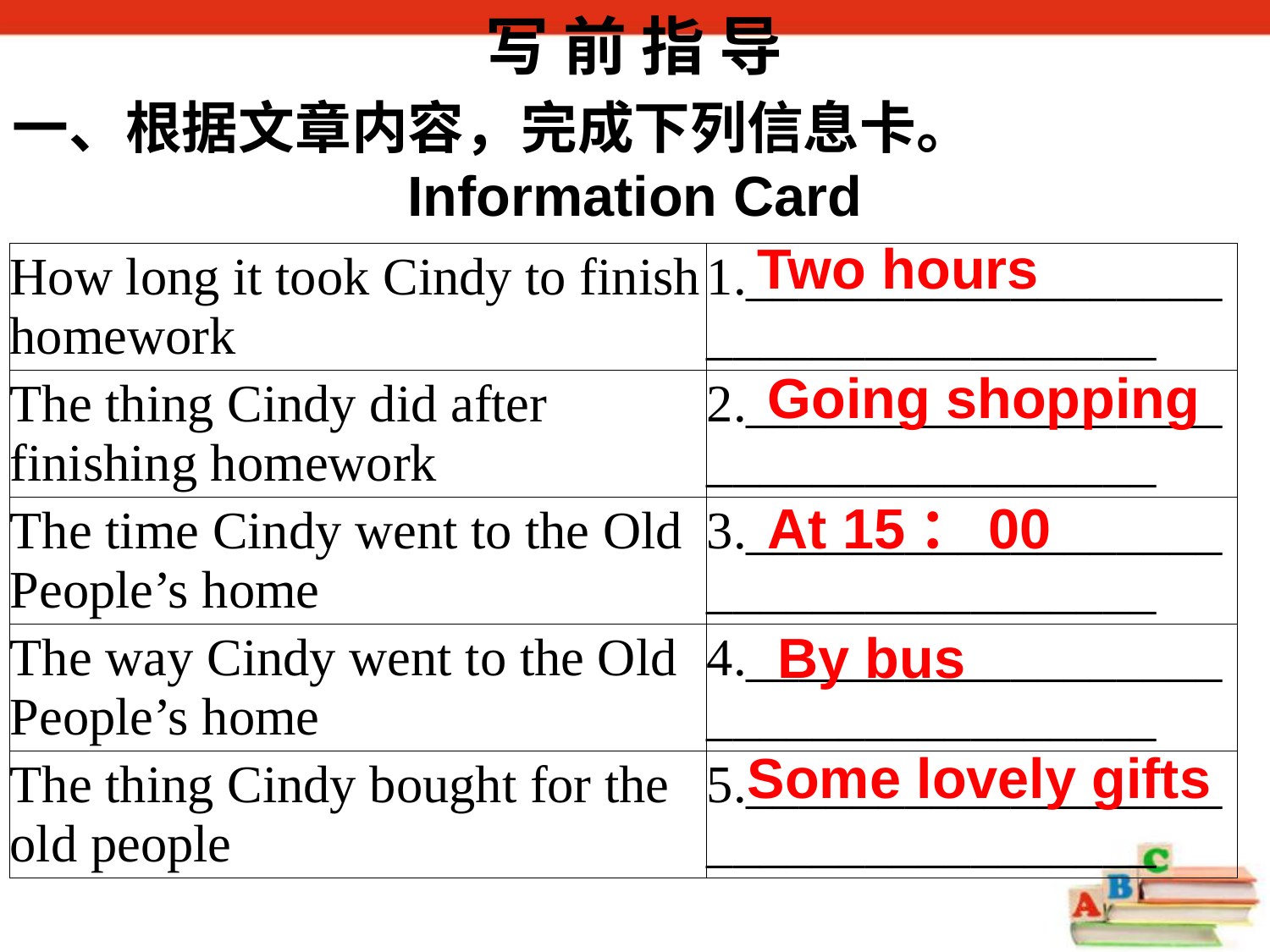

写 前 指 导
一、根据文章内容，完成下列信息卡。
Information Card
Two hours
| How long it took Cindy to finish homework | 1.\_\_\_\_\_\_\_\_\_\_\_\_\_\_\_\_\_\_\_\_\_\_\_\_\_\_\_\_\_\_\_\_\_\_\_ |
| --- | --- |
| The thing Cindy did after finishing homework | 2.\_\_\_\_\_\_\_\_\_\_\_\_\_\_\_\_\_\_\_\_\_\_\_\_\_\_\_\_\_\_\_\_\_\_\_ |
| The time Cindy went to the Old People’s home | 3.\_\_\_\_\_\_\_\_\_\_\_\_\_\_\_\_\_\_\_\_\_\_\_\_\_\_\_\_\_\_\_\_\_\_\_ |
| The way Cindy went to the Old People’s home | 4.\_\_\_\_\_\_\_\_\_\_\_\_\_\_\_\_\_\_\_\_\_\_\_\_\_\_\_\_\_\_\_\_\_\_\_ |
| The thing Cindy bought for the old people | 5.\_\_\_\_\_\_\_\_\_\_\_\_\_\_\_\_\_\_\_\_\_\_\_\_\_\_\_\_\_\_\_\_\_\_\_ |
Going shopping
At 15：00
By bus
Some lovely gifts